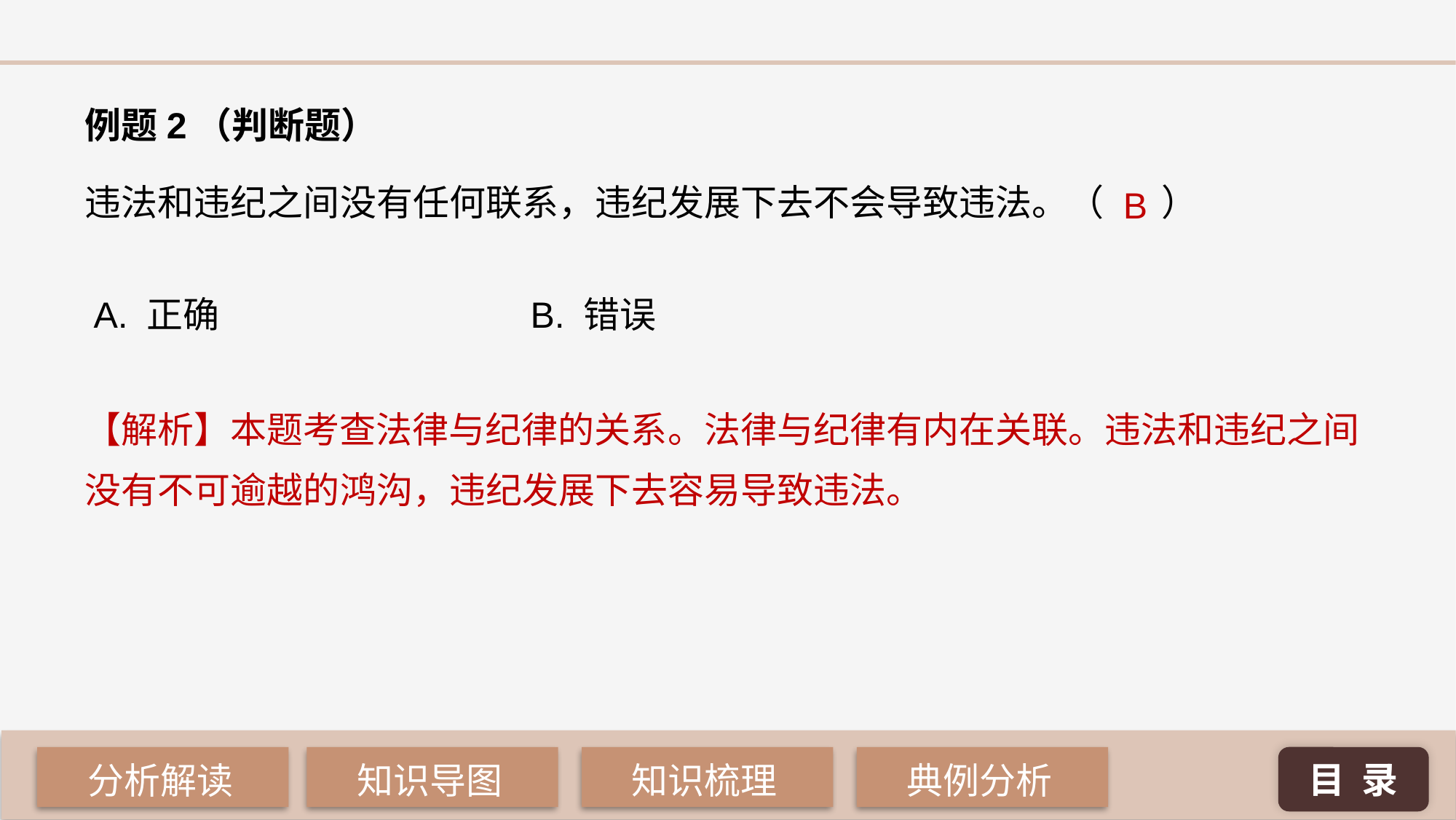

例题2（判断题）
B
违法和违纪之间没有任何联系，违纪发展下去不会导致违法。（       ）
A. 正确 			B. 错误
【解析】本题考查法律与纪律的关系。法律与纪律有内在关联。违法和违纪之间没有不可逾越的鸿沟，违纪发展下去容易导致违法。